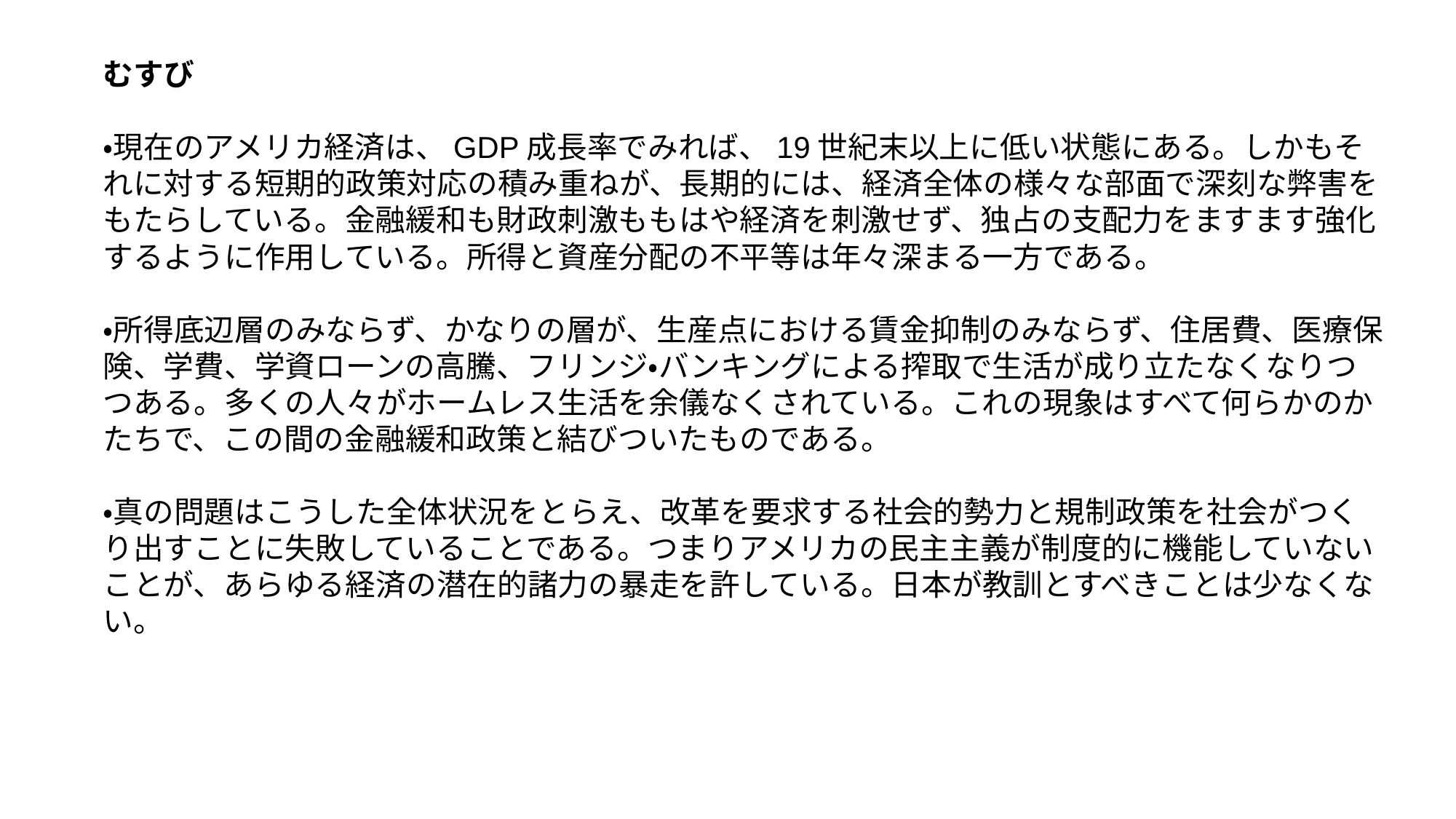

# むすび ・現在のアメリカ経済は、GDP成長率でみれば、19世紀末以上に低い状態にある。しかもそれに対する短期的政策対応の積み重ねが、長期的には、経済全体の様々な部面で深刻な弊害をもたらしている。金融緩和も財政刺激ももはや経済を刺激せず、独占の支配力をますます強化するように作用している。所得と資産分配の不平等は年々深まる一方である。 ・所得底辺層のみならず、かなりの層が、生産点における賃金抑制のみならず、住居費、医療保険、学費、学資ローンの高騰、フリンジ・バンキングによる搾取で生活が成り立たなくなりつつある。多くの人々がホームレス生活を余儀なくされている。これの現象はすべて何らかのかたちで、この間の金融緩和政策と結びついたものである。 ・真の問題はこうした全体状況をとらえ、改革を要求する社会的勢力と規制政策を社会がつくり出すことに失敗していることである。つまりアメリカの民主主義が制度的に機能していないことが、あらゆる経済の潜在的諸力の暴走を許している。日本が教訓とすべきことは少なくない。